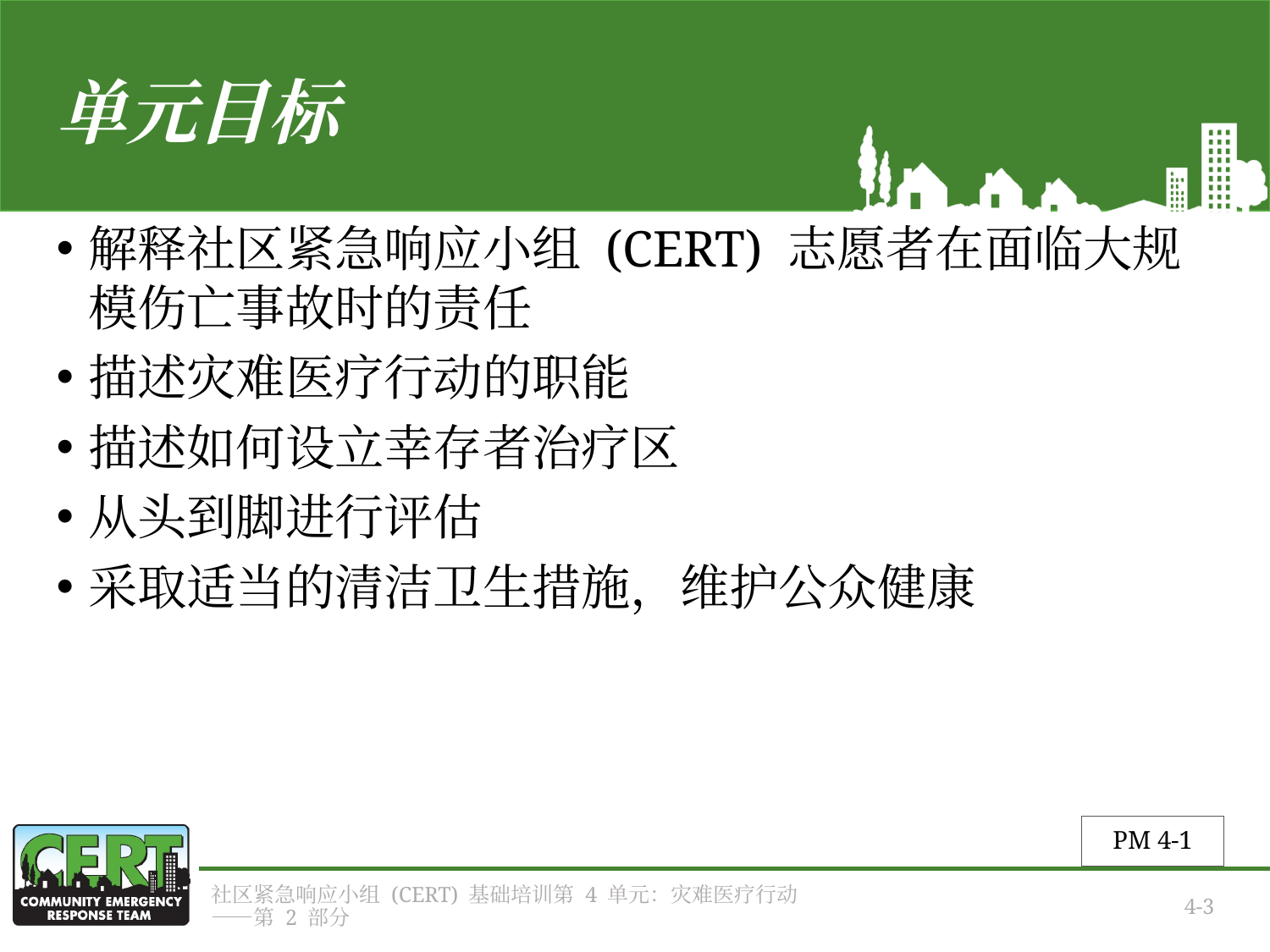

# 单元目标
解释社区紧急响应小组 (CERT) 志愿者在面临大规模伤亡事故时的责任
描述灾难医疗行动的职能
描述如何设立幸存者治疗区
从头到脚进行评估
采取适当的清洁卫生措施，维护公众健康
PM 4-1
社区紧急响应小组 (CERT) 基础培训第 4 单元：灾难医疗行动——第 2 部分
4-3